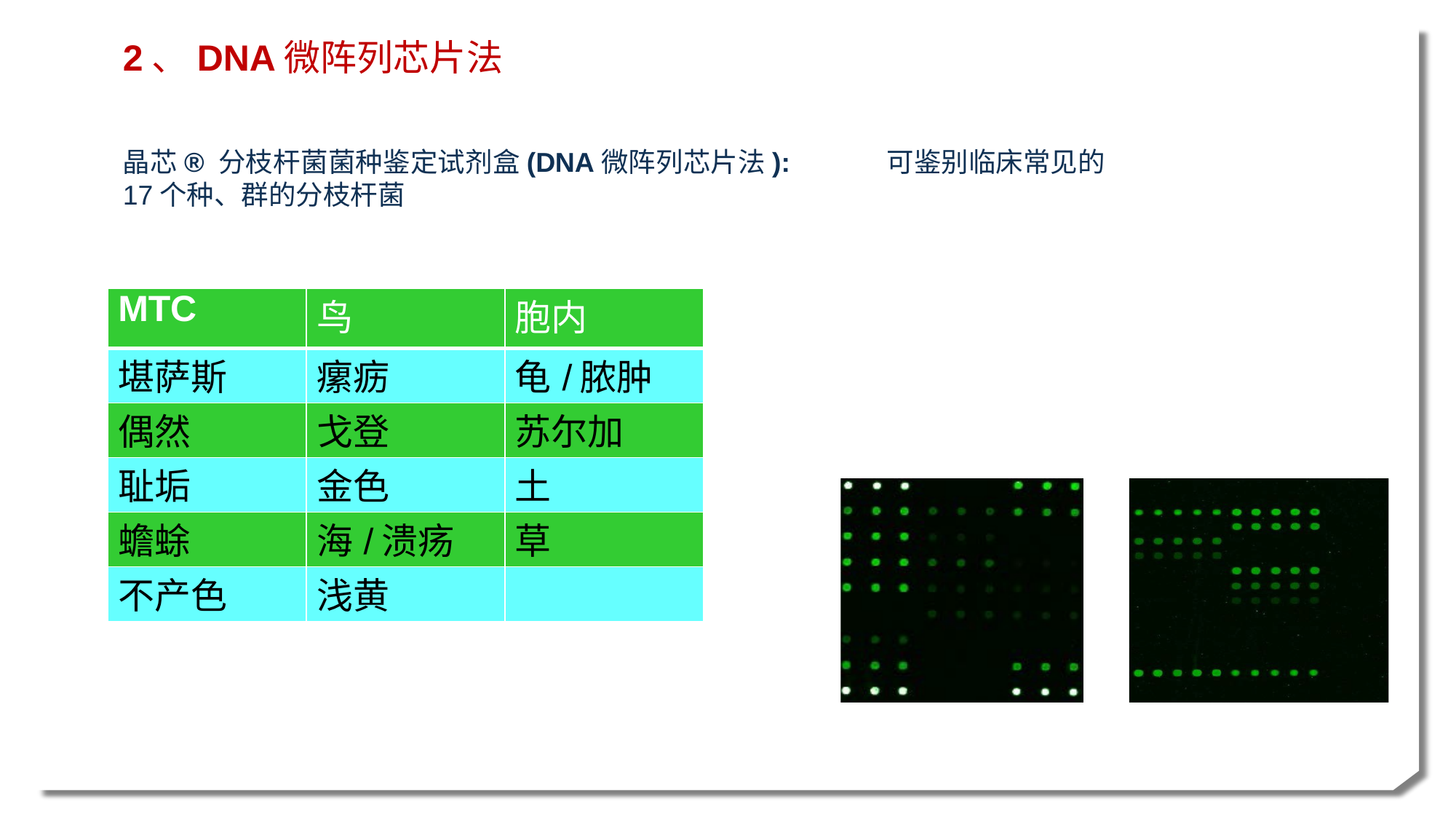

2、DNA微阵列芯片法
晶芯® 分枝杆菌菌种鉴定试剂盒(DNA微阵列芯片法):	可鉴别临床常见的
17个种、群的分枝杆菌
| MTC | 鸟 | 胞内 |
| --- | --- | --- |
| 堪萨斯 | 瘰疬 | 龟/脓肿 |
| 偶然 | 戈登 | 苏尔加 |
| 耻垢 | 金色 | 土 |
| 蟾蜍 | 海/溃疡 | 草 |
| 不产色 | 浅黄 |  |